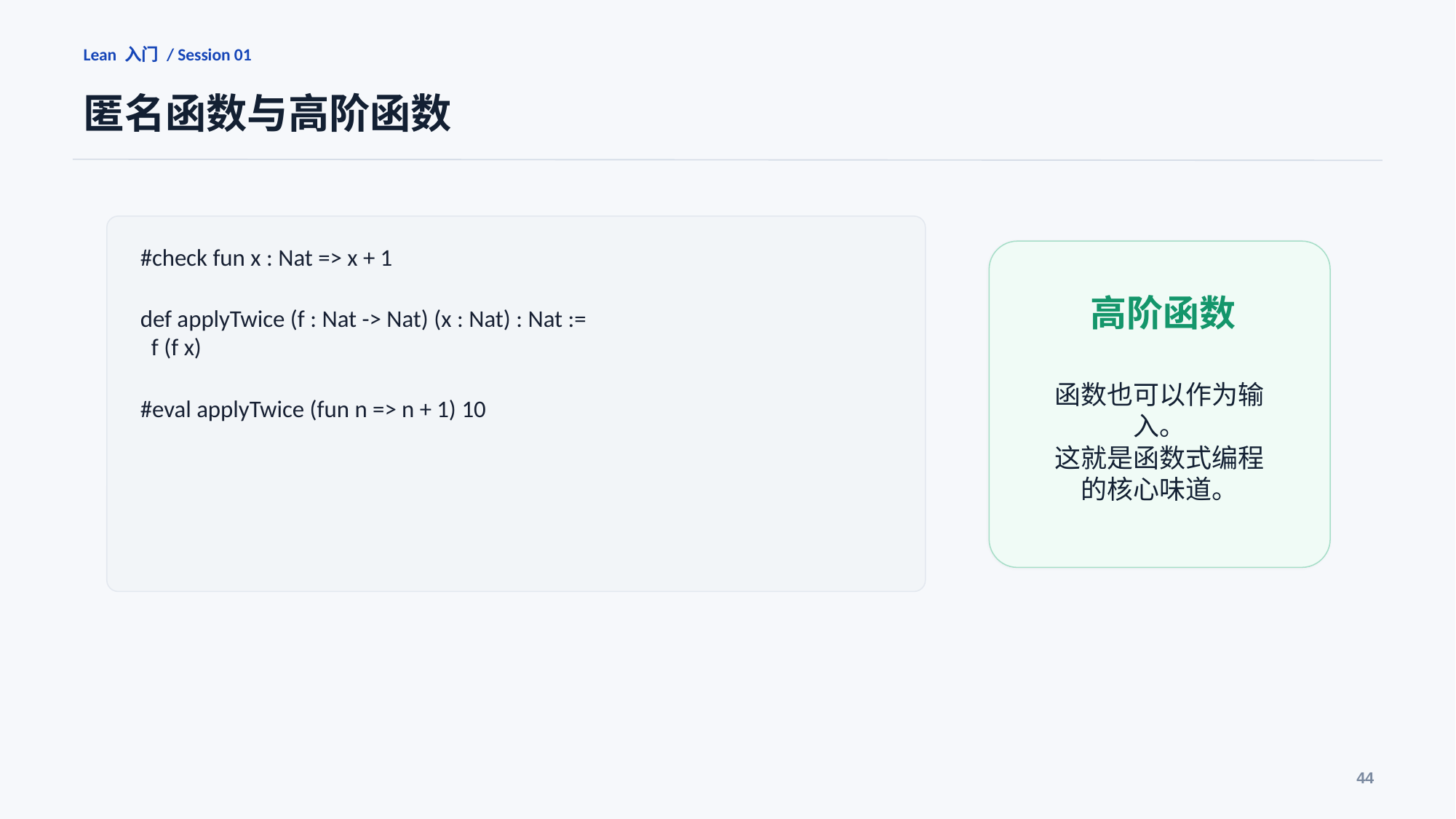

Lean 入门 / Session 01
匿名函数与高阶函数

#check fun x : Nat => x + 1

def applyTwice (f : Nat -> Nat) (x : Nat) : Nat :=
  f (f x)

#eval applyTwice (fun n => n + 1) 10

高阶函数
函数也可以作为输入。
这就是函数式编程的核心味道。
44